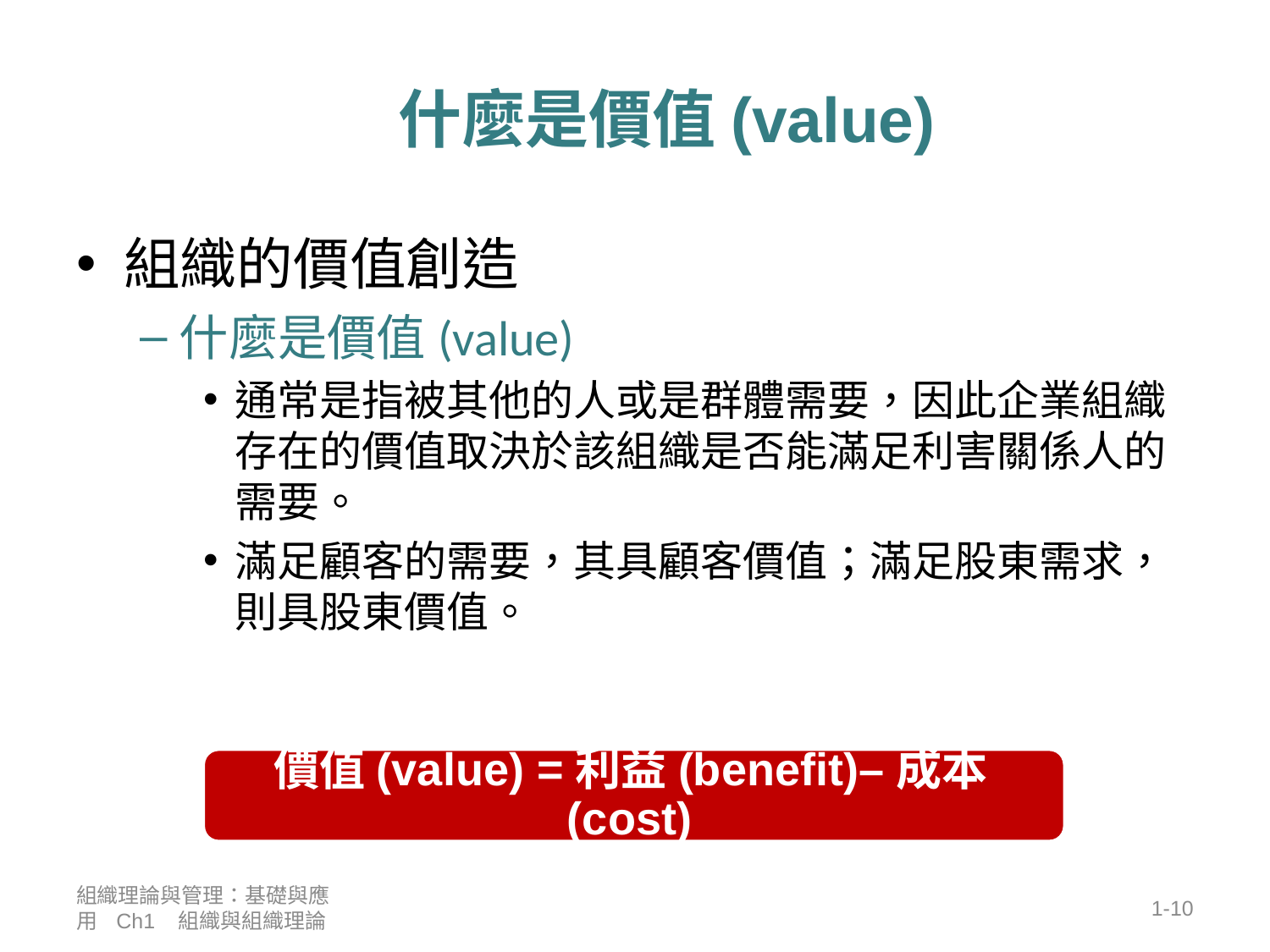

什麼是價值(value)
組織的價值創造
什麼是價值(value)
通常是指被其他的人或是群體需要，因此企業組織存在的價值取決於該組織是否能滿足利害關係人的需要。
滿足顧客的需要，其具顧客價值；滿足股東需求，則具股東價值。
價值(value) =利益(benefit)–成本(cost)
組織理論與管理：基礎與應用   Ch1   組織與組織理論
1-10